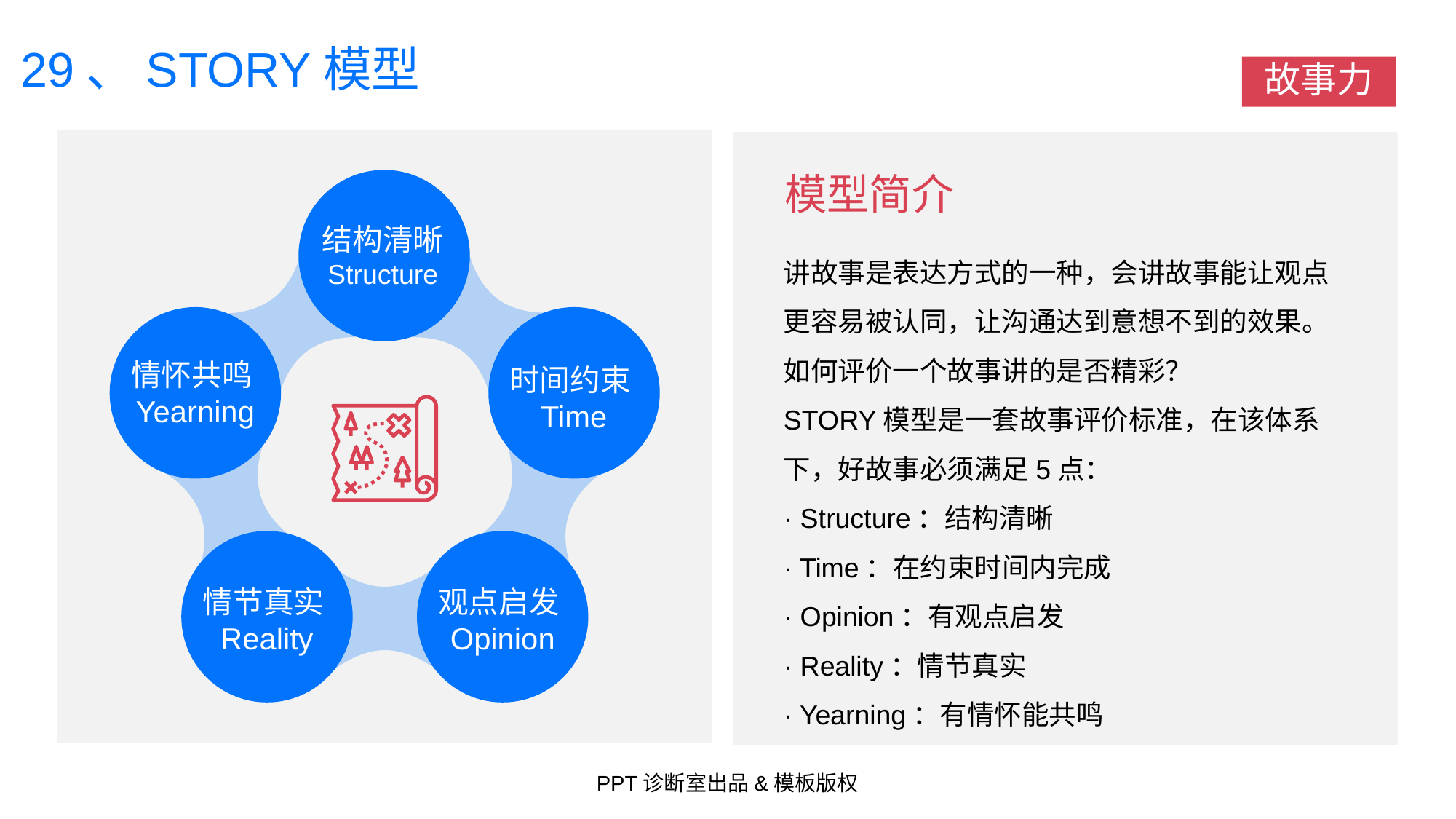

29、STORY模型
故事力

模型简介
讲故事是表达方式的一种，会讲故事能让观点更容易被认同，让沟通达到意想不到的效果。
如何评价一个故事讲的是否精彩？
STORY模型是一套故事评价标准，在该体系下，好故事必须满足5点：
· Structure：结构清晰
· Time：在约束时间内完成
· Opinion：有观点启发
· Reality：情节真实
· Yearning：有情怀能共鸣

结构清晰
Structure

情怀共鸣Yearning
时间约束Time

情节真实Reality
观点启发Opinion
PPT诊断室出品&模板版权